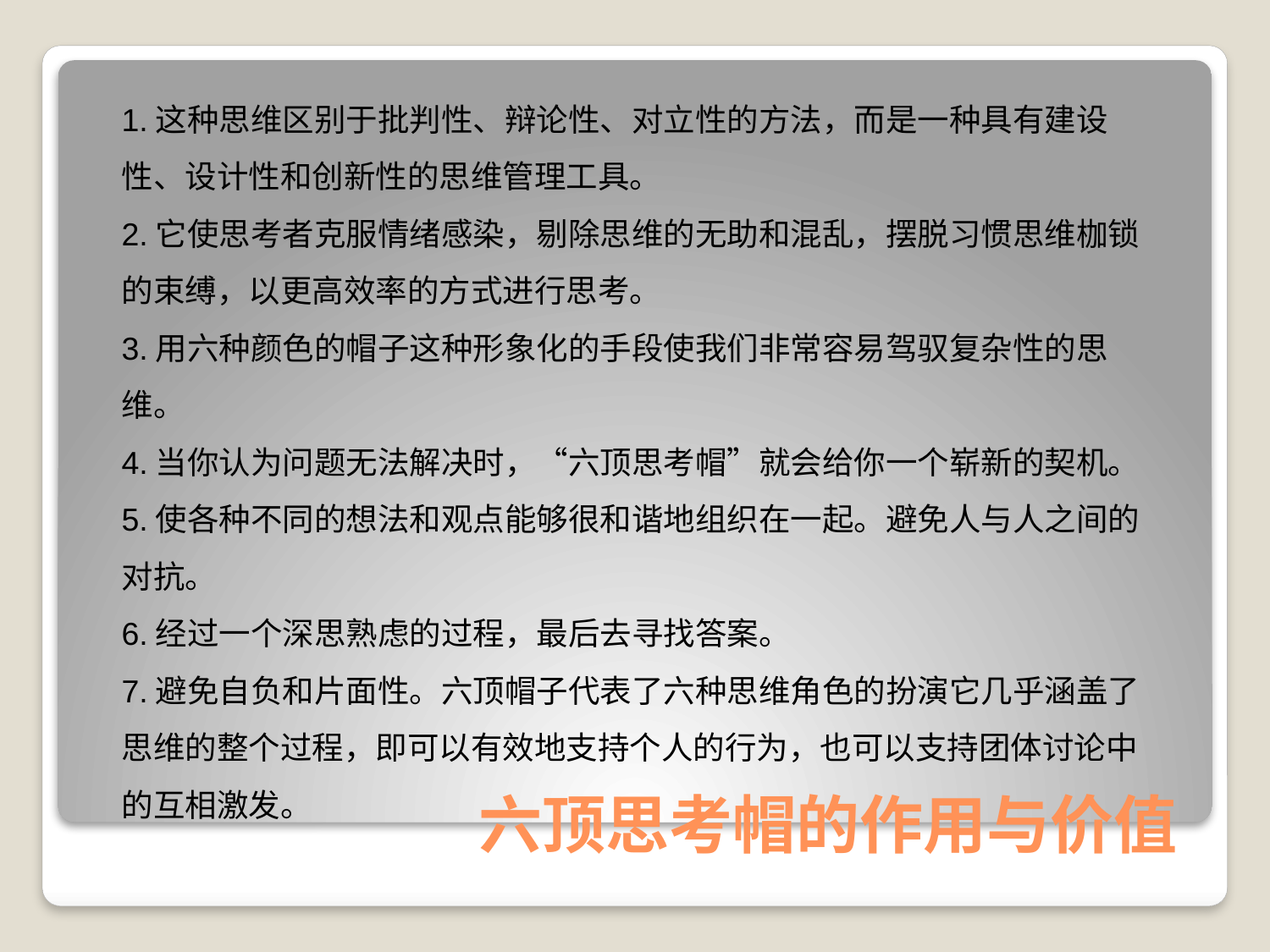

1.这种思维区别于批判性、辩论性、对立性的方法，而是一种具有建设性、设计性和创新性的思维管理工具。
2.它使思考者克服情绪感染，剔除思维的无助和混乱，摆脱习惯思维枷锁的束缚，以更高效率的方式进行思考。
3.用六种颜色的帽子这种形象化的手段使我们非常容易驾驭复杂性的思维。
4.当你认为问题无法解决时，“六顶思考帽”就会给你一个崭新的契机。
5.使各种不同的想法和观点能够很和谐地组织在一起。避免人与人之间的对抗。
6.经过一个深思熟虑的过程，最后去寻找答案。
7.避免自负和片面性。六顶帽子代表了六种思维角色的扮演它几乎涵盖了思维的整个过程，即可以有效地支持个人的行为，也可以支持团体讨论中的互相激发。
六顶思考帽的作用与价值